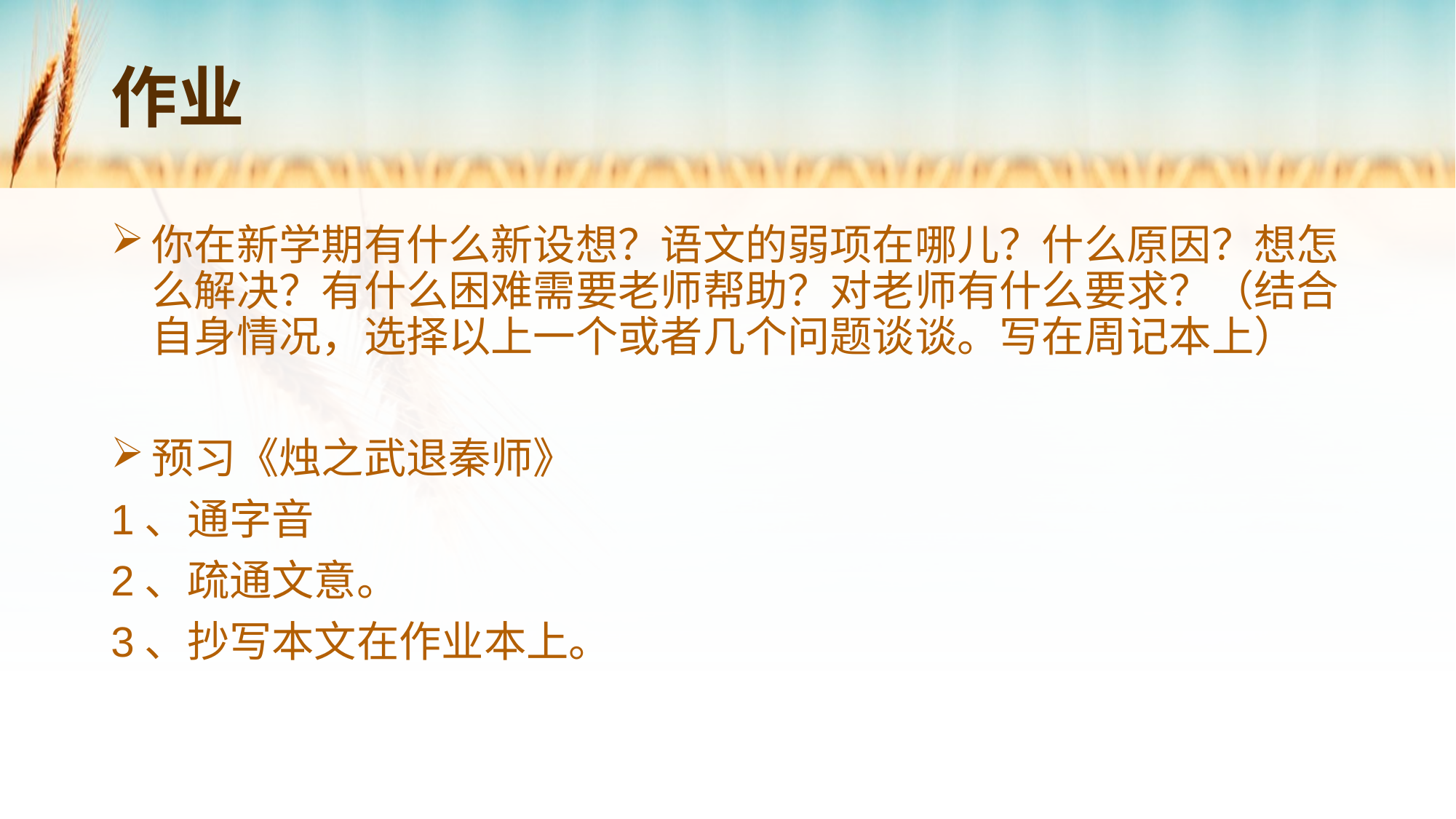

# 作业
你在新学期有什么新设想？语文的弱项在哪儿？什么原因？想怎么解决？有什么困难需要老师帮助？对老师有什么要求？（结合自身情况，选择以上一个或者几个问题谈谈。写在周记本上）

预习《烛之武退秦师》
1、通字音
2、疏通文意。
3、抄写本文在作业本上。